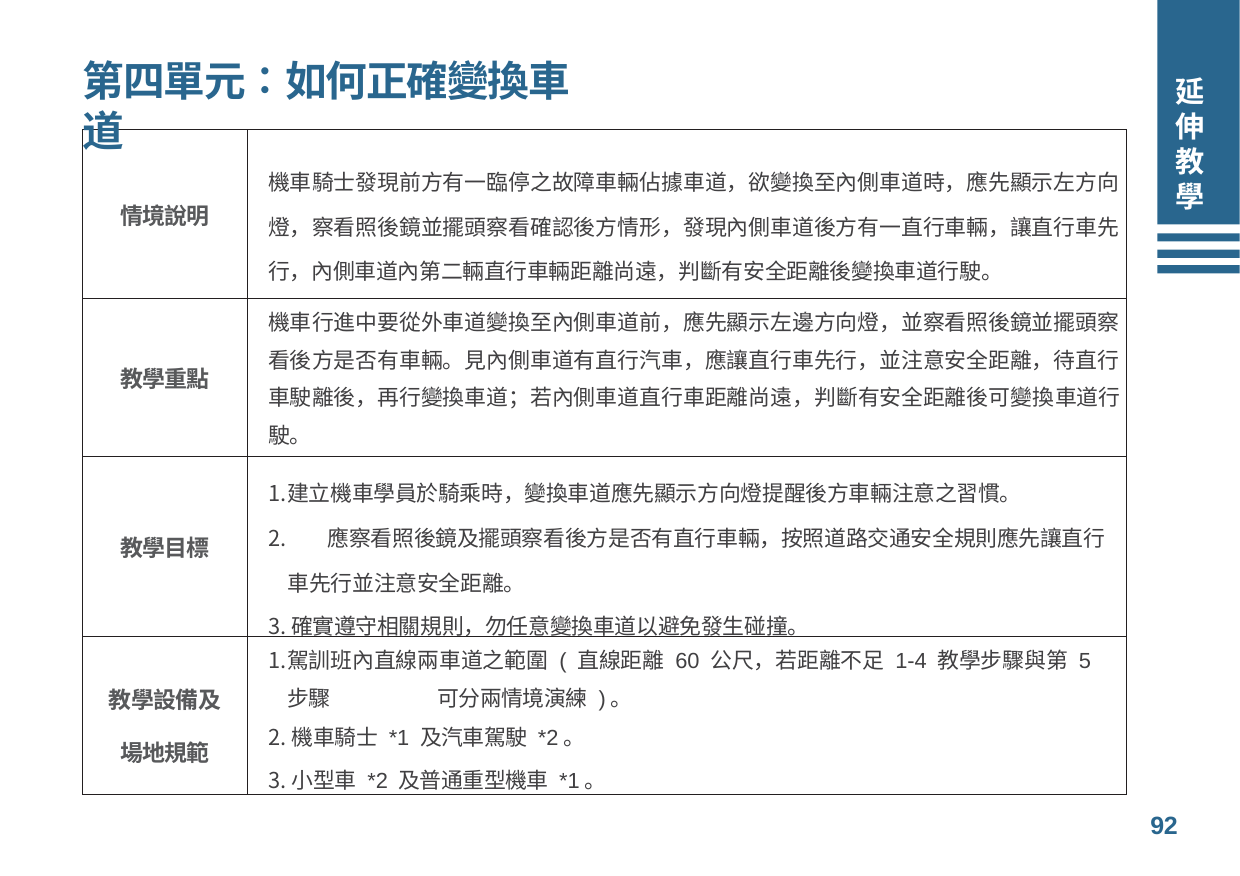

# 第四單元∶如何正確變換車道
延伸教學
| 情境說明 | 機車騎士發現前方有一臨停之故障車輛佔據車道，欲變換至內側車道時，應先顯示左方向燈，察看照後鏡並擺頭察看確認後方情形，發現內側車道後方有一直行車輛，讓直行車先行，內側車道內第二輛直行車輛距離尚遠，判斷有安全距離後變換車道行駛。 |
| --- | --- |
| 教學重點 | 機車行進中要從外車道變換至內側車道前，應先顯示左邊方向燈，並察看照後鏡並擺頭察看後方是否有車輛。見內側車道有直行汽車，應讓直行車先行，並注意安全距離，待直行車駛離後，再行變換車道；若內側車道直行車距離尚遠，判斷有安全距離後可變換車道行駛。 |
| 教學目標 | 建立機車學員於騎乘時，變換車道應先顯示方向燈提醒後方車輛注意之習慣。 應察看照後鏡及擺頭察看後方是否有直行車輛，按照道路交通安全規則應先讓直行車先行並注意安全距離。 確實遵守相關規則，勿任意變換車道以避免發生碰撞。 |
| 教學設備及場地規範 | 駕訓班內直線兩車道之範圍 ( 直線距離 60 公尺，若距離不足 1-4 教學步驟與第 5 步驟 可分兩情境演練 )。 機車騎士 \*1 及汽車駕駛 \*2。 小型車 \*2 及普通重型機車 \*1。 |
92